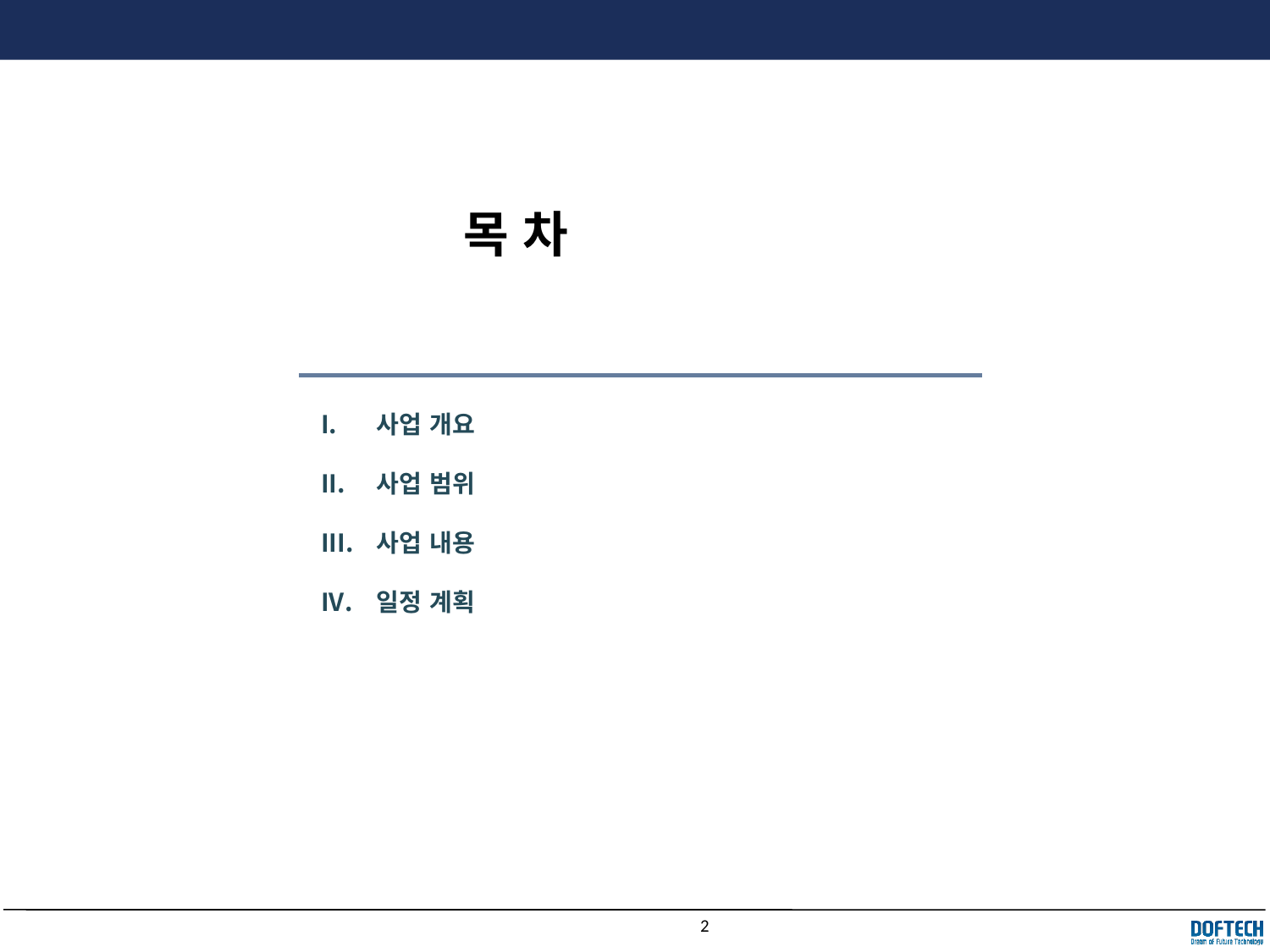

목 차
사업 개요

사업 범위

사업 내용

일정 계획